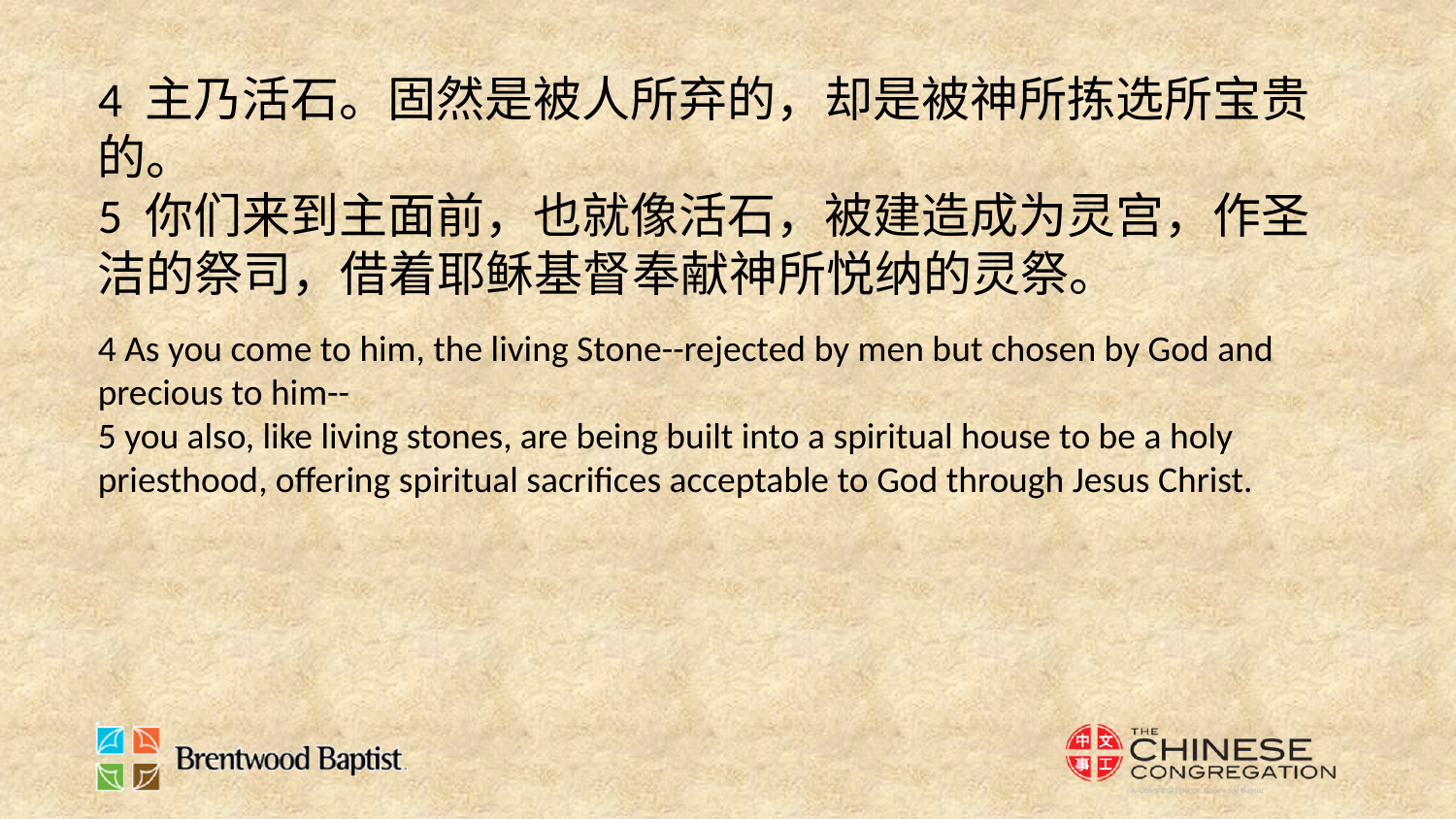

4 主乃活石。固然是被人所弃的，却是被神所拣选所宝贵的。
5 你们来到主面前，也就像活石，被建造成为灵宫，作圣洁的祭司，借着耶稣基督奉献神所悦纳的灵祭。

4 As you come to him, the living Stone--rejected by men but chosen by God and precious to him--
5 you also, like living stones, are being built into a spiritual house to be a holy priesthood, offering spiritual sacrifices acceptable to God through Jesus Christ.